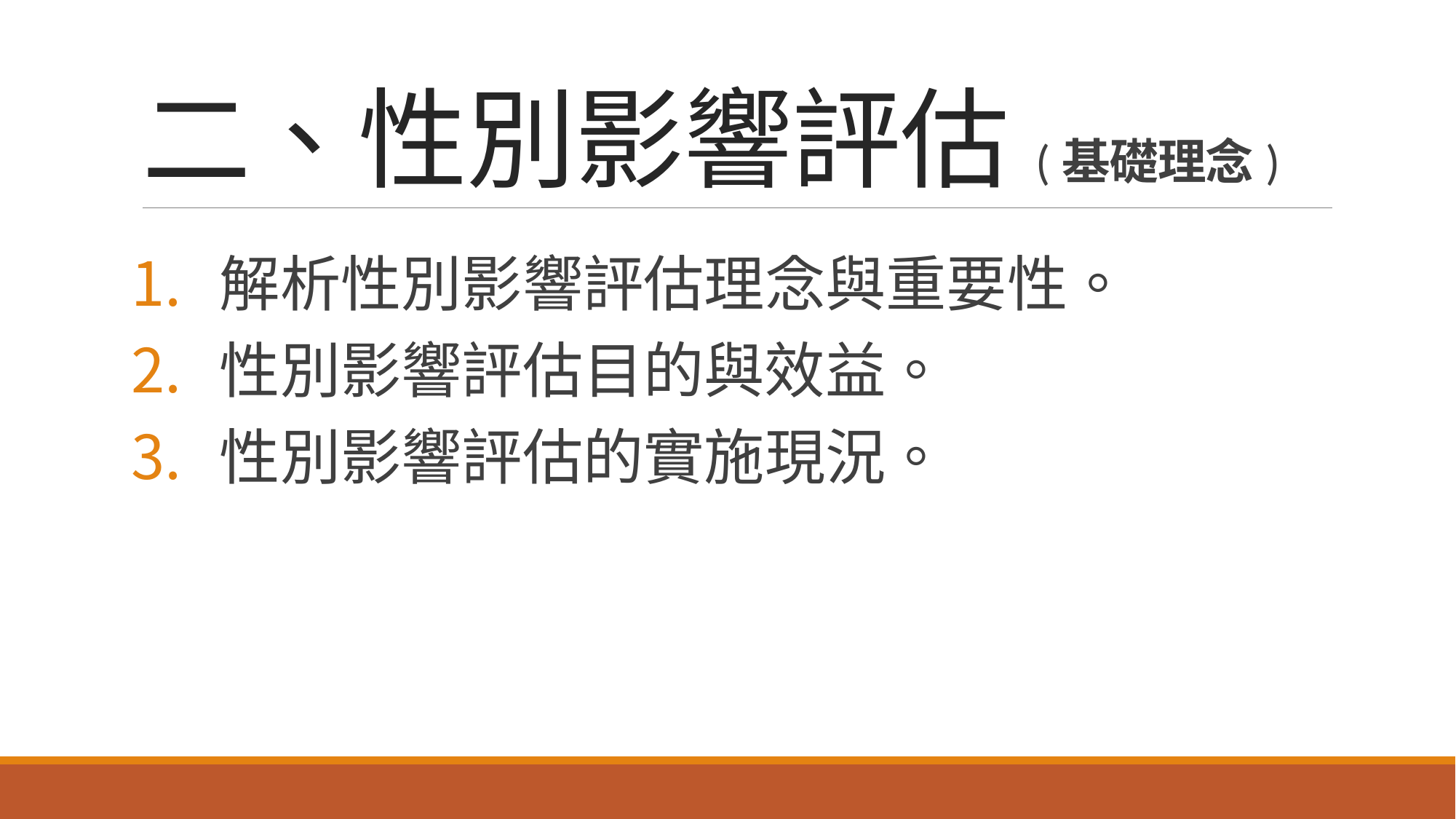

# 二、性別影響評估(基礎理念)
解析性別影響評估理念與重要性。
性別影響評估目的與效益。
性別影響評估的實施現況。